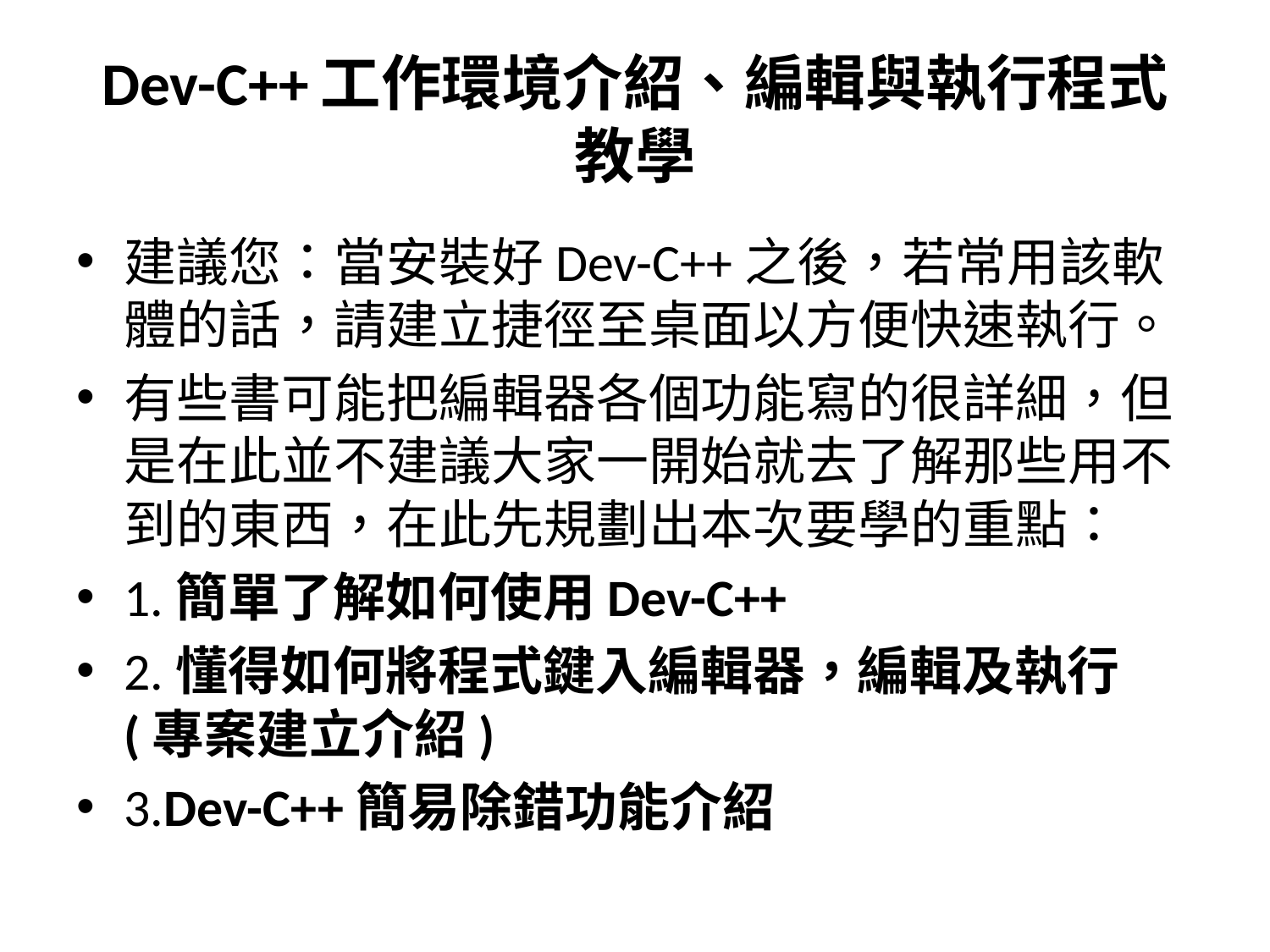

# Dev-C++工作環境介紹、編輯與執行程式教學
建議您：當安裝好Dev-C++之後，若常用該軟體的話，請建立捷徑至桌面以方便快速執行。
有些書可能把編輯器各個功能寫的很詳細，但是在此並不建議大家一開始就去了解那些用不到的東西，在此先規劃出本次要學的重點：
1.簡單了解如何使用Dev-C++
2.懂得如何將程式鍵入編輯器，編輯及執行(專案建立介紹)
3.Dev-C++簡易除錯功能介紹